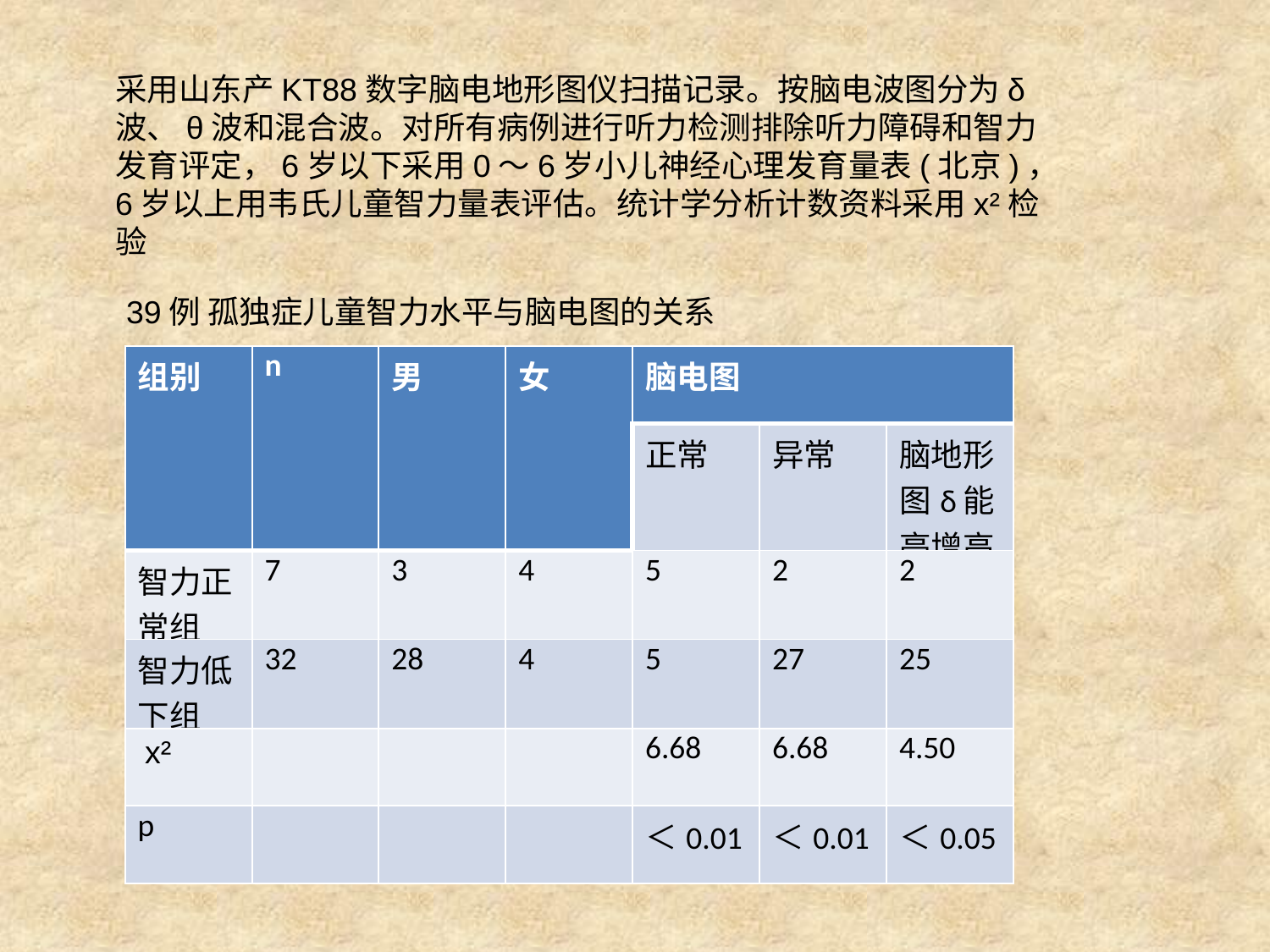

采用山东产KT88数字脑电地形图仪扫描记录。按脑电波图分为δ波、θ波和混合波。对所有病例进行听力检测排除听力障碍和智力发育评定，6岁以下采用0～6岁小儿神经心理发育量表(北京)，6岁以上用韦氏儿童智力量表评估。统计学分析计数资料采用x²检验
 39例 孤独症儿童智力水平与脑电图的关系
| 组别 | n | 男 | 女 | 脑电图 |  |  |
| --- | --- | --- | --- | --- | --- | --- |
|  |  |  |  | 正常 | 异常 | 脑地形图δ能亮增高 |
| 智力正常组 | 7 | 3 | 4 | 5 | 2 | 2 |
| 智力低下组 | 32 | 28 | 4 | 5 | 27 | 25 |
| x² |  |  |  | 6.68 | 6.68 | 4.50 |
| p |  |  |  | ＜0.01 | ＜0.01 | ＜0.05 |